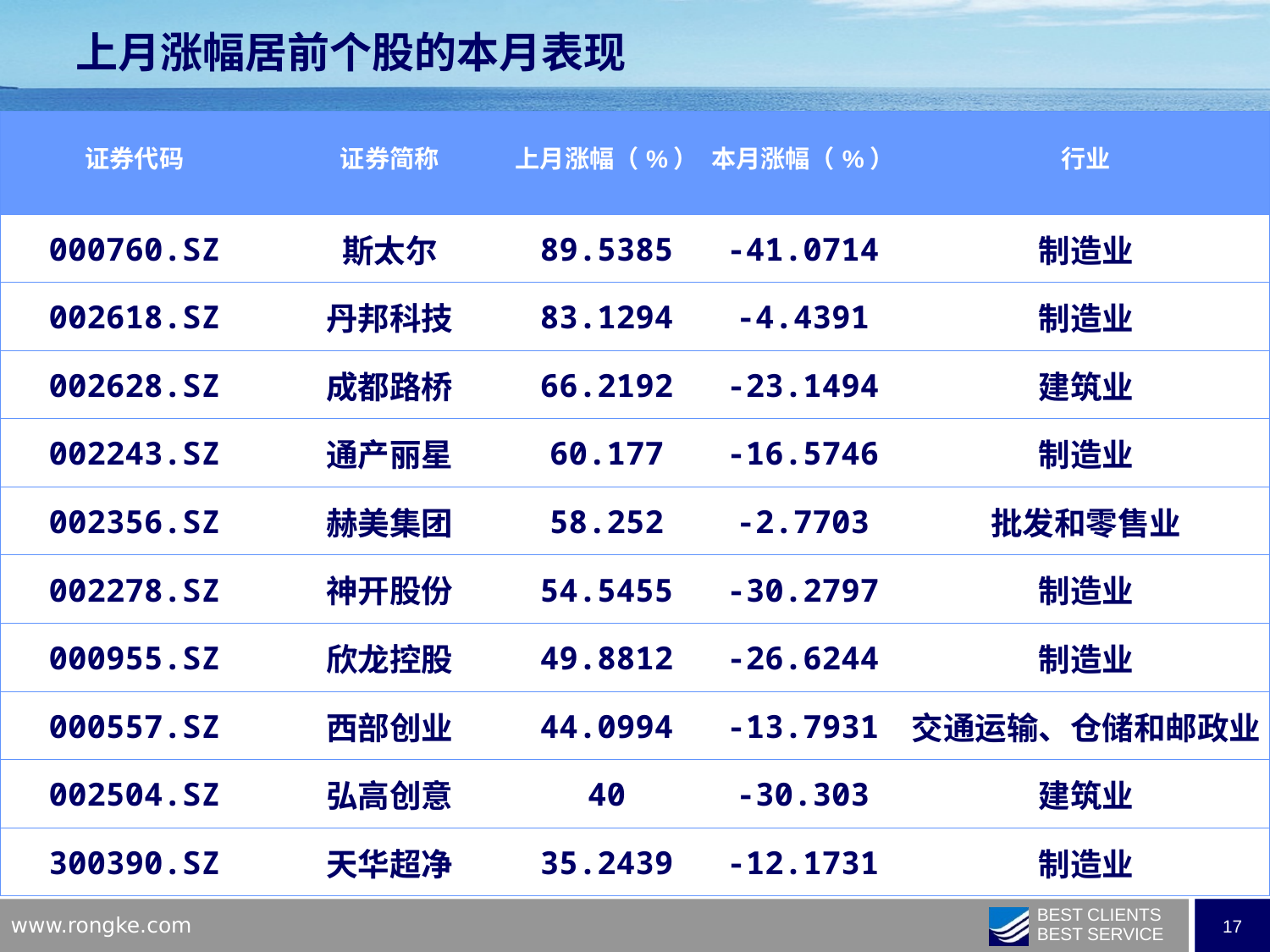

上月涨幅居前个股的本月表现
| 证券代码 | 证券简称 | 上月涨幅（%） | 本月涨幅（%） | 行业 |
| --- | --- | --- | --- | --- |
| 000760.SZ | 斯太尔 | 89.5385 | -41.0714 | 制造业 |
| 002618.SZ | 丹邦科技 | 83.1294 | -4.4391 | 制造业 |
| 002628.SZ | 成都路桥 | 66.2192 | -23.1494 | 建筑业 |
| 002243.SZ | 通产丽星 | 60.177 | -16.5746 | 制造业 |
| 002356.SZ | 赫美集团 | 58.252 | -2.7703 | 批发和零售业 |
| 002278.SZ | 神开股份 | 54.5455 | -30.2797 | 制造业 |
| 000955.SZ | 欣龙控股 | 49.8812 | -26.6244 | 制造业 |
| 000557.SZ | 西部创业 | 44.0994 | -13.7931 | 交通运输、仓储和邮政业 |
| 002504.SZ | 弘高创意 | 40 | -30.303 | 建筑业 |
| 300390.SZ | 天华超净 | 35.2439 | -12.1731 | 制造业 |